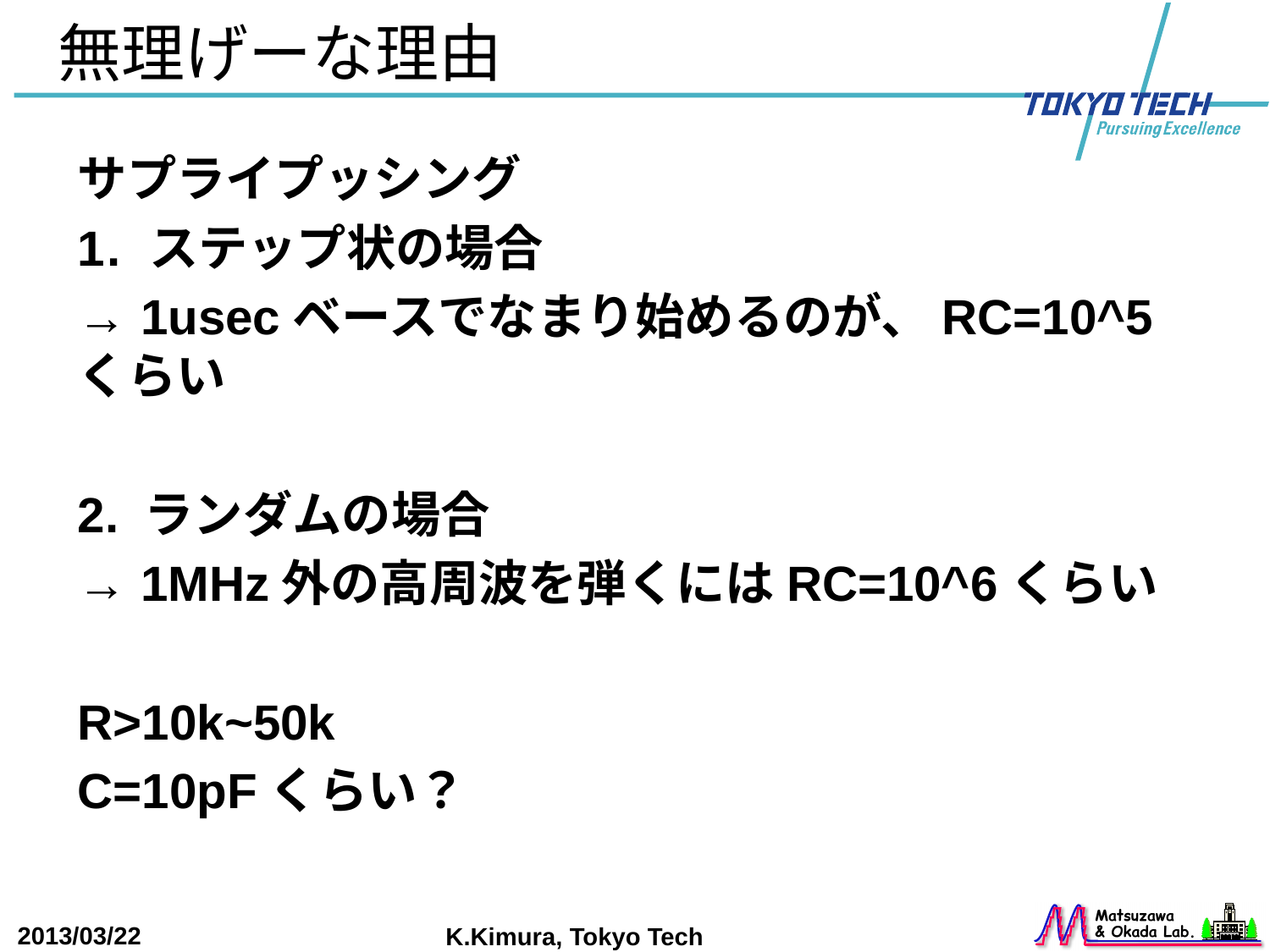

# 無理げーな理由
サプライプッシング
ステップ状の場合
→ 1usecベースでなまり始めるのが、RC=10^5くらい

2. ランダムの場合
→ 1MHz外の高周波を弾くにはRC=10^6くらい

R>10k~50k
C=10pFくらい？
2013/03/22
K.Kimura, Tokyo Tech